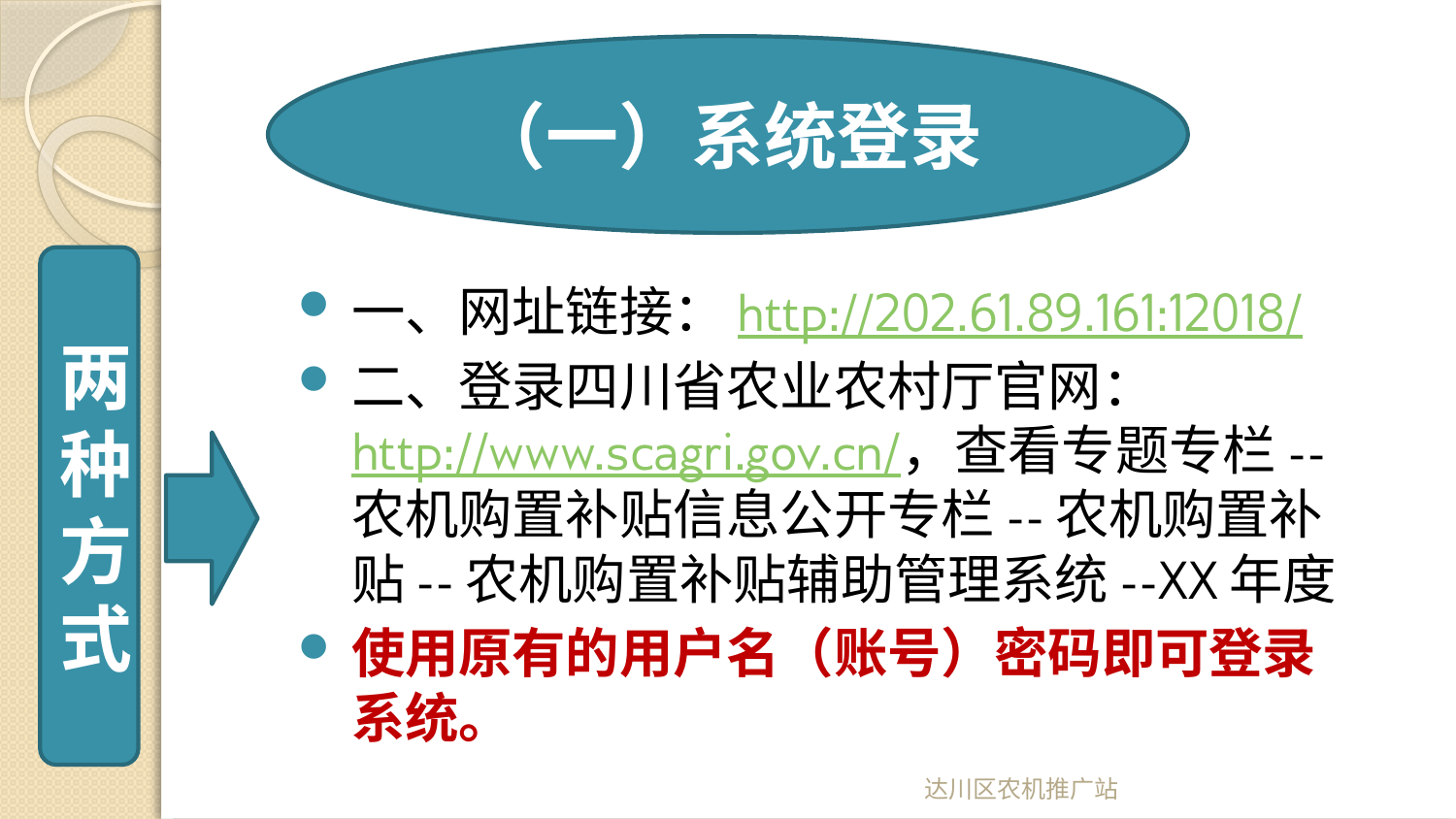

（一）系统登录
两种方式
一、网址链接：http://202.61.89.161:12018/
二、登录四川省农业农村厅官网：http://www.scagri.gov.cn/，查看专题专栏--农机购置补贴信息公开专栏--农机购置补贴--农机购置补贴辅助管理系统--XX年度
使用原有的用户名（账号）密码即可登录系统。

达川区农机推广站